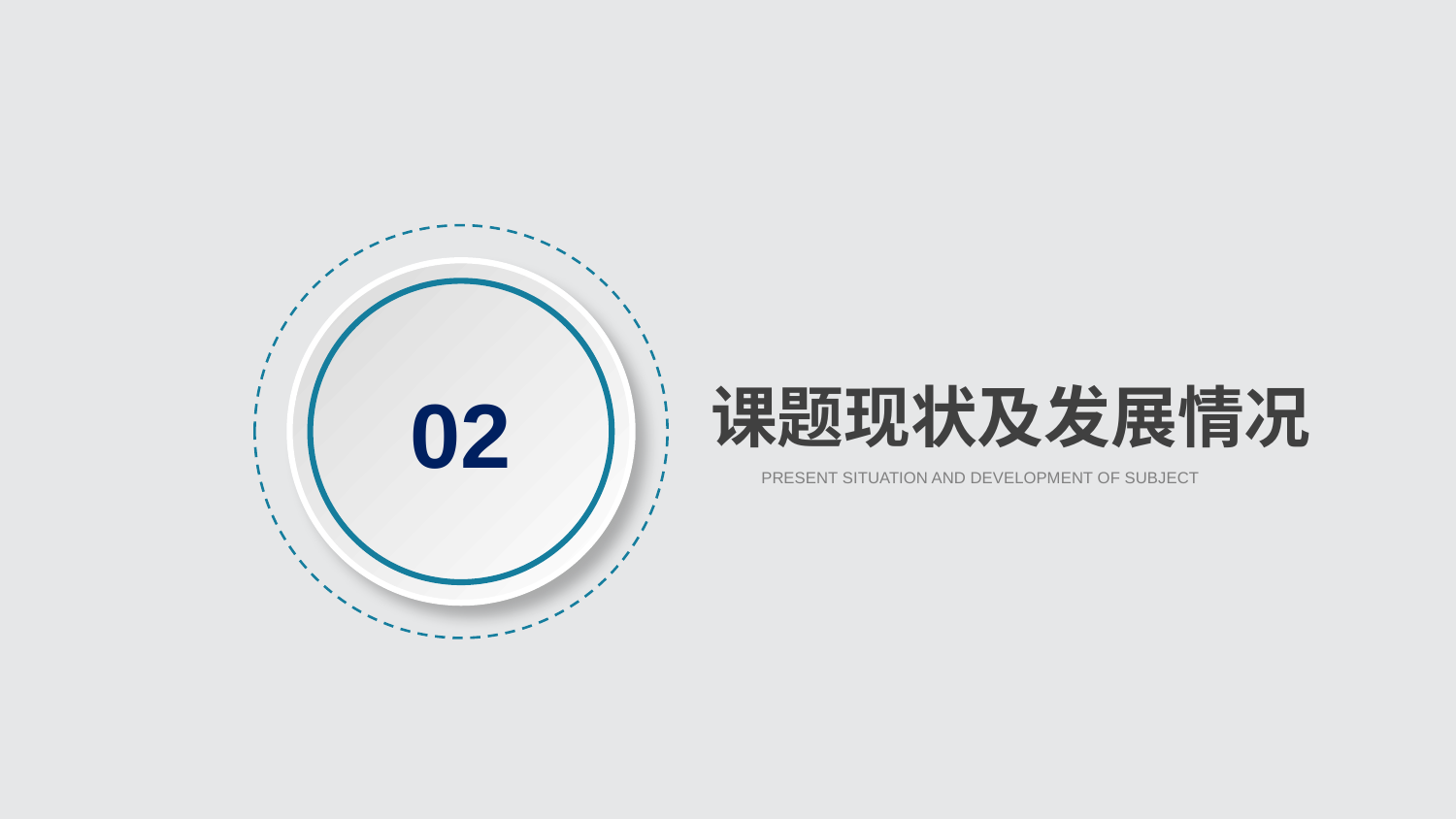

02

课题现状及发展情况
PRESENT SITUATION AND DEVELOPMENT OF SUBJECT